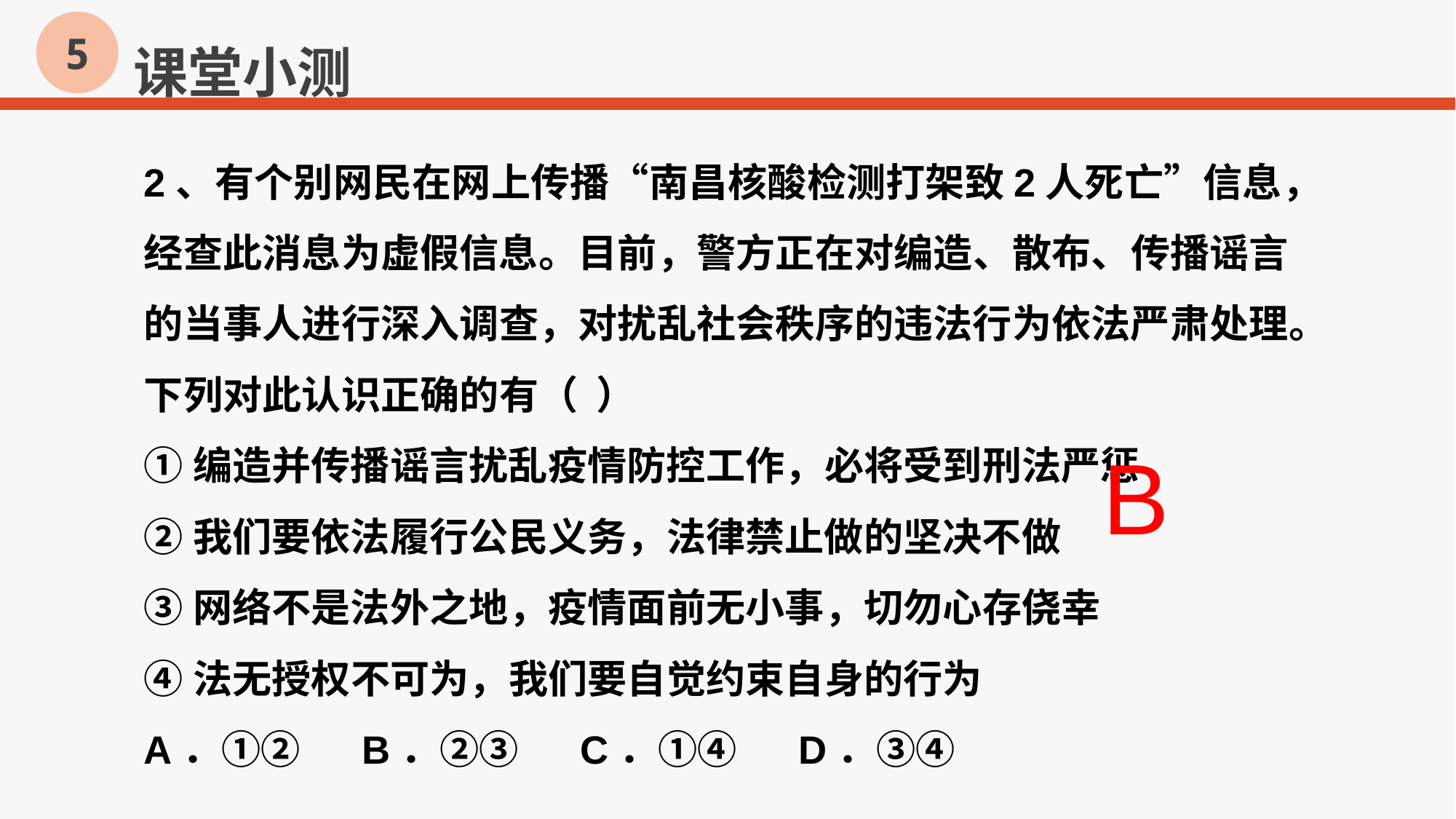

课堂小测
5

2、有个别网民在网上传播“南昌核酸检测打架致2人死亡”信息，经查此消息为虚假信息。目前，警方正在对编造、散布、传播谣言的当事人进行深入调查，对扰乱社会秩序的违法行为依法严肃处理。下列对此认识正确的有（  ）
①编造并传播谣言扰乱疫情防控工作，必将受到刑法严惩
②我们要依法履行公民义务，法律禁止做的坚决不做
③网络不是法外之地，疫情面前无小事，切勿心存侥幸
④法无授权不可为，我们要自觉约束自身的行为
A．①②	B．②③	C．①④	D．③④
B